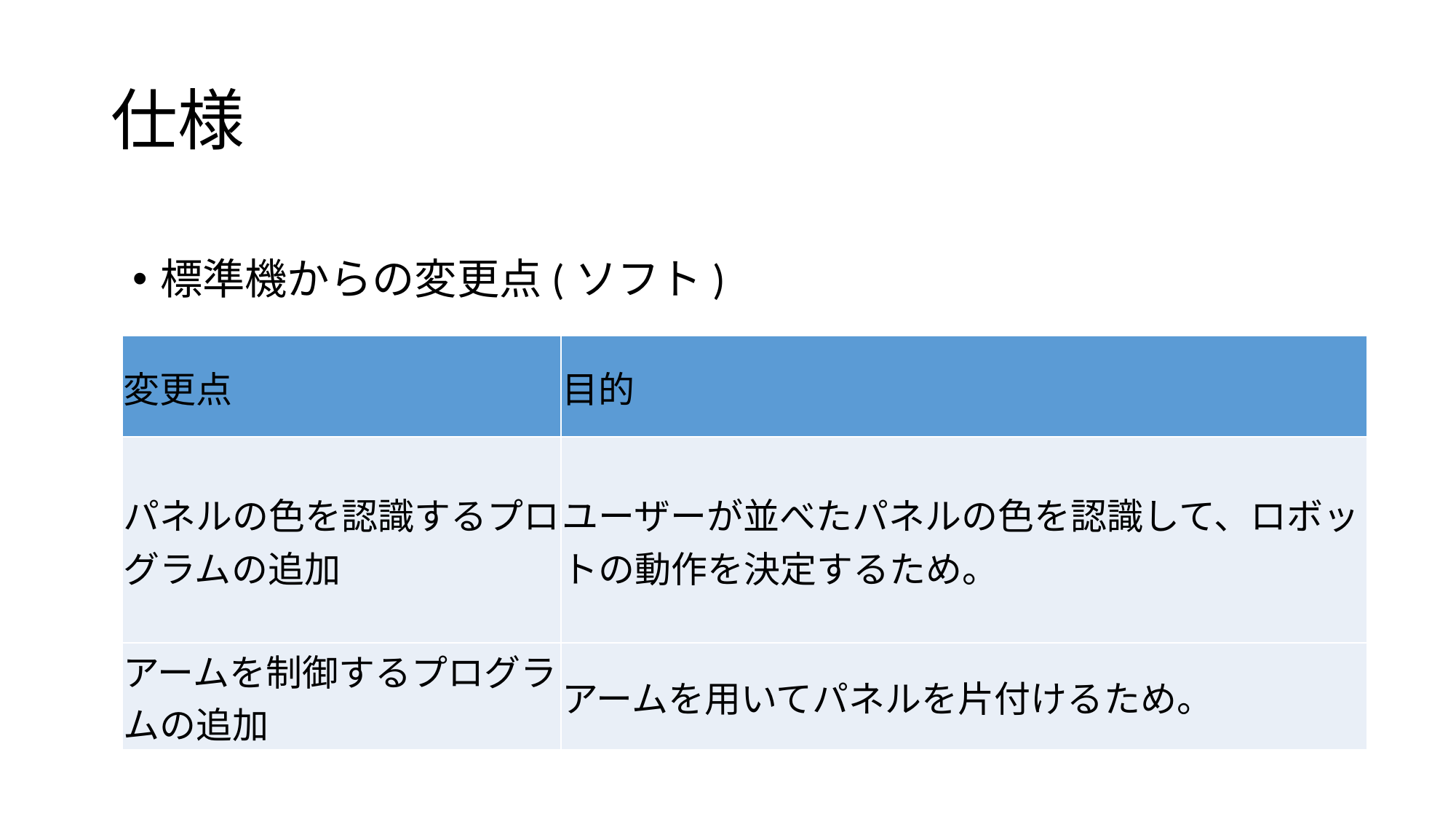

# 仕様
標準機からの変更点(ソフト)

| 変更点 | 目的 |
| --- | --- |
| パネルの色を認識するプログラムの追加 | ユーザーが並べたパネルの色を認識して、ロボットの動作を決定するため。 |
| アームを制御するプログラムの追加 | アームを用いてパネルを片付けるため。 |